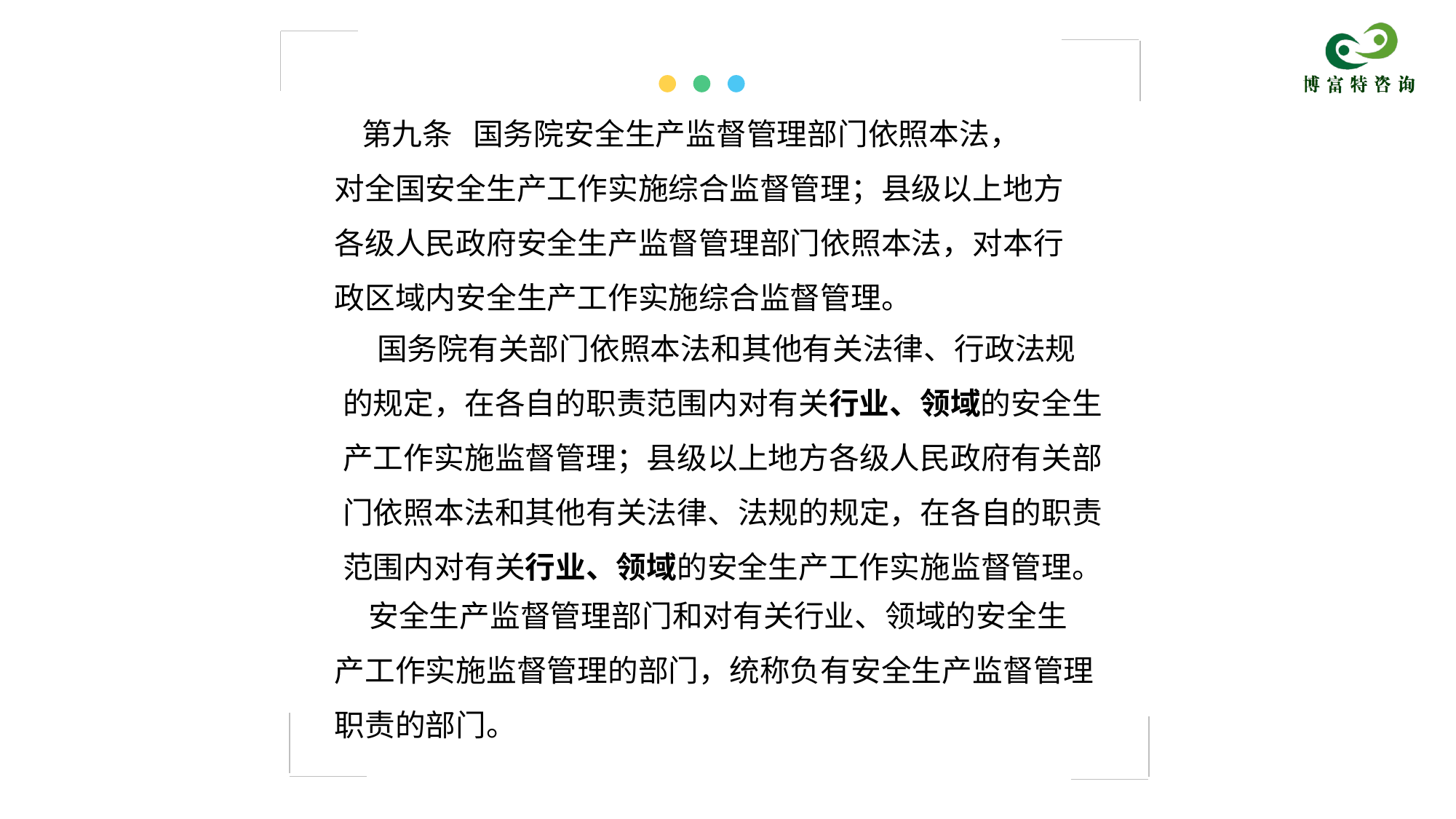

第九条   国务院安全生产监督管理部门依照本法，
对全国安全生产工作实施综合监督管理；县级以上地方
各级人民政府安全生产监督管理部门依照本法，对本行
政区域内安全生产工作实施综合监督管理。
    国务院有关部门依照本法和其他有关法律、行政法规
的规定，在各自的职责范围内对有关行业、领域的安全生
产工作实施监督管理；县级以上地方各级人民政府有关部
门依照本法和其他有关法律、法规的规定，在各自的职责
范围内对有关行业、领域的安全生产工作实施监督管理。
    安全生产监督管理部门和对有关行业、领域的安全生产工作实施监督管理的部门，统称负有安全生产监督管理职责的部门。